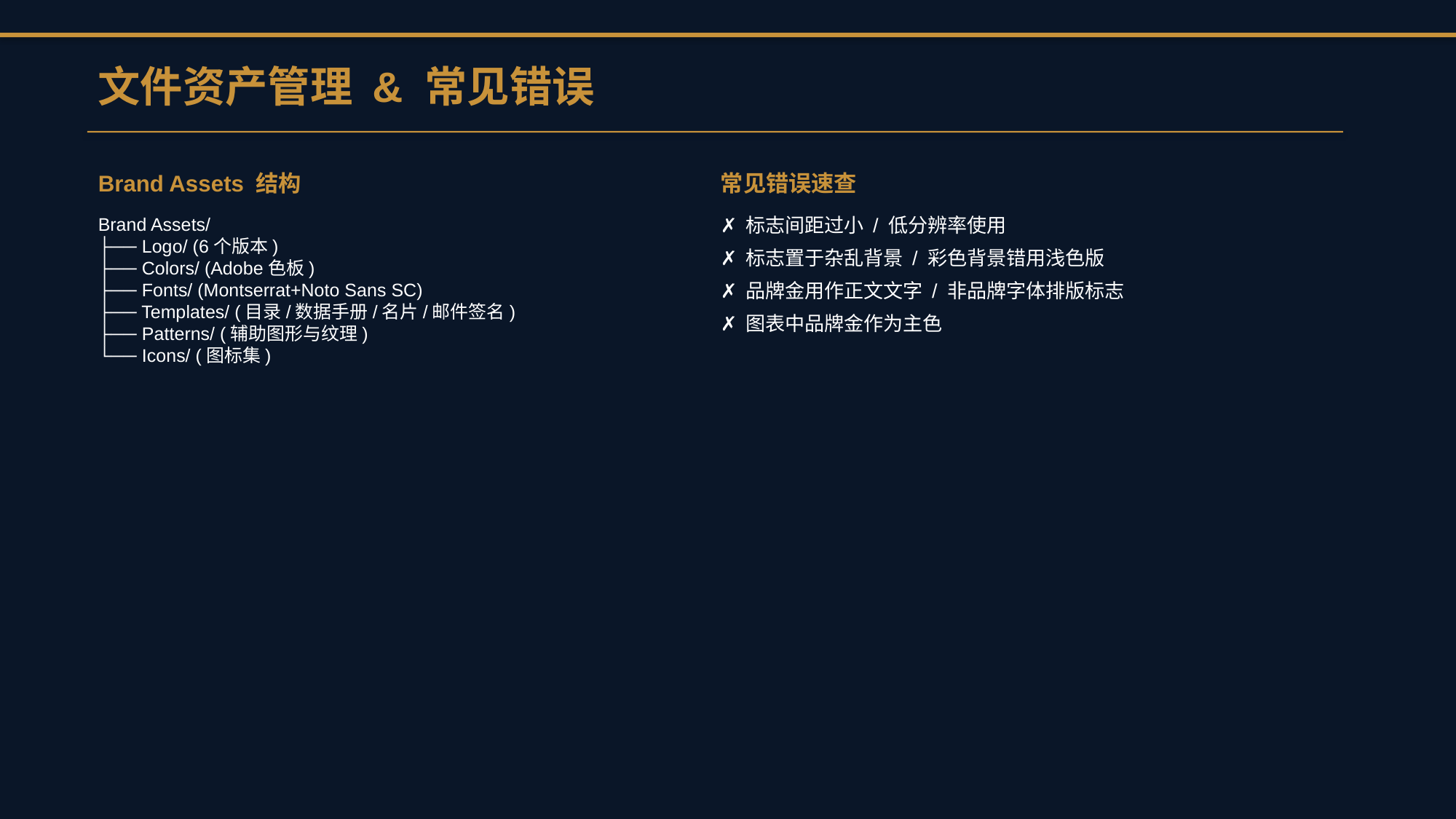

文件资产管理 & 常见错误

Brand Assets 结构
常见错误速查
Brand Assets/
├── Logo/ (6个版本)
├── Colors/ (Adobe色板)
├── Fonts/ (Montserrat+Noto Sans SC)
├── Templates/ (目录/数据手册/名片/邮件签名)
├── Patterns/ (辅助图形与纹理)
└── Icons/ (图标集)
✗ 标志间距过小 / 低分辨率使用
✗ 标志置于杂乱背景 / 彩色背景错用浅色版
✗ 品牌金用作正文文字 / 非品牌字体排版标志
✗ 图表中品牌金作为主色